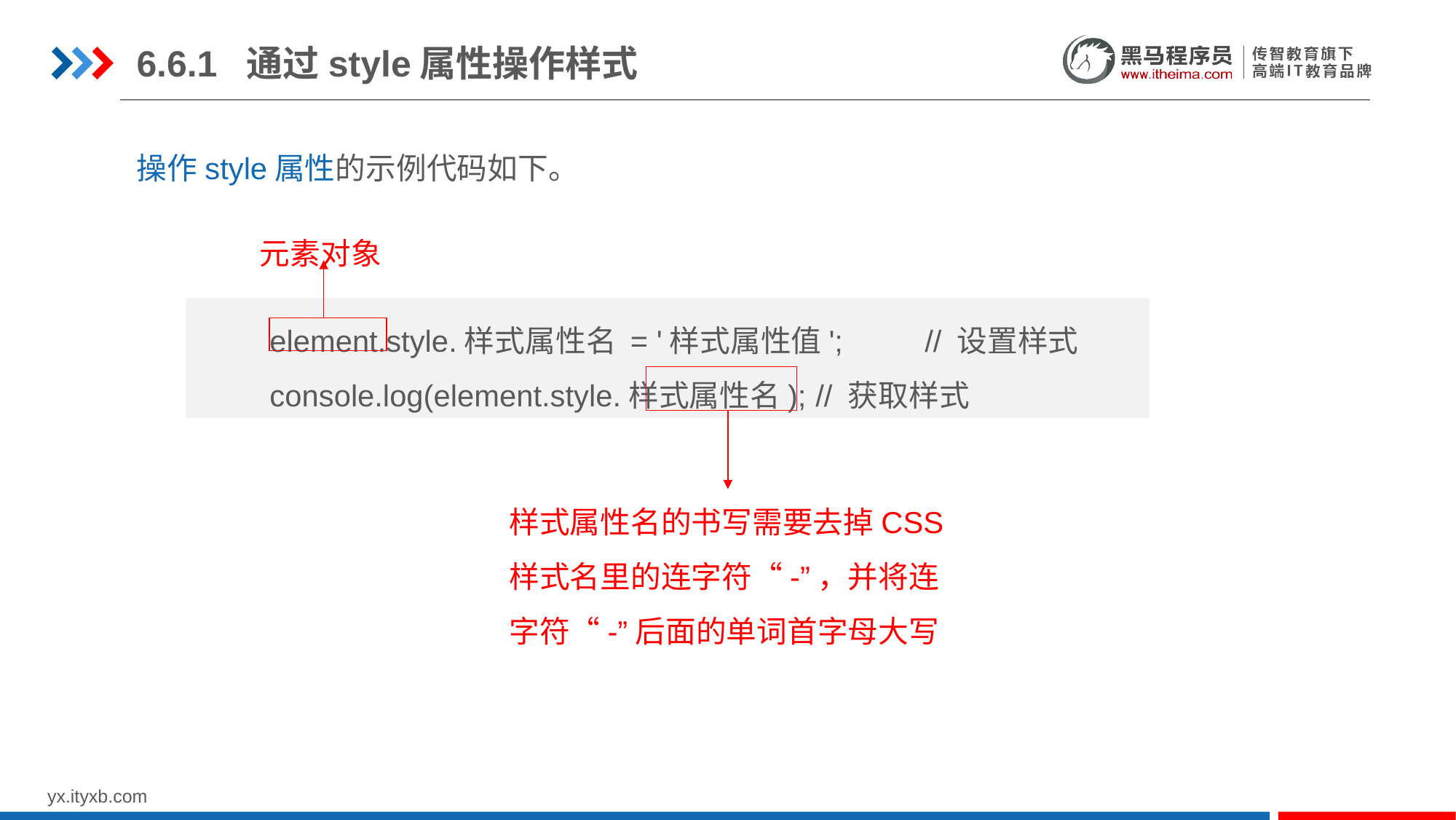

6.6.1  通过style属性操作样式
操作style属性的示例代码如下。
元素对象
element.style.样式属性名 = '样式属性值';	// 设置样式
console.log(element.style.样式属性名); 	// 获取样式

样式属性名的书写需要去掉CSS样式名里的连字符“-”，并将连字符“-”后面的单词首字母大写